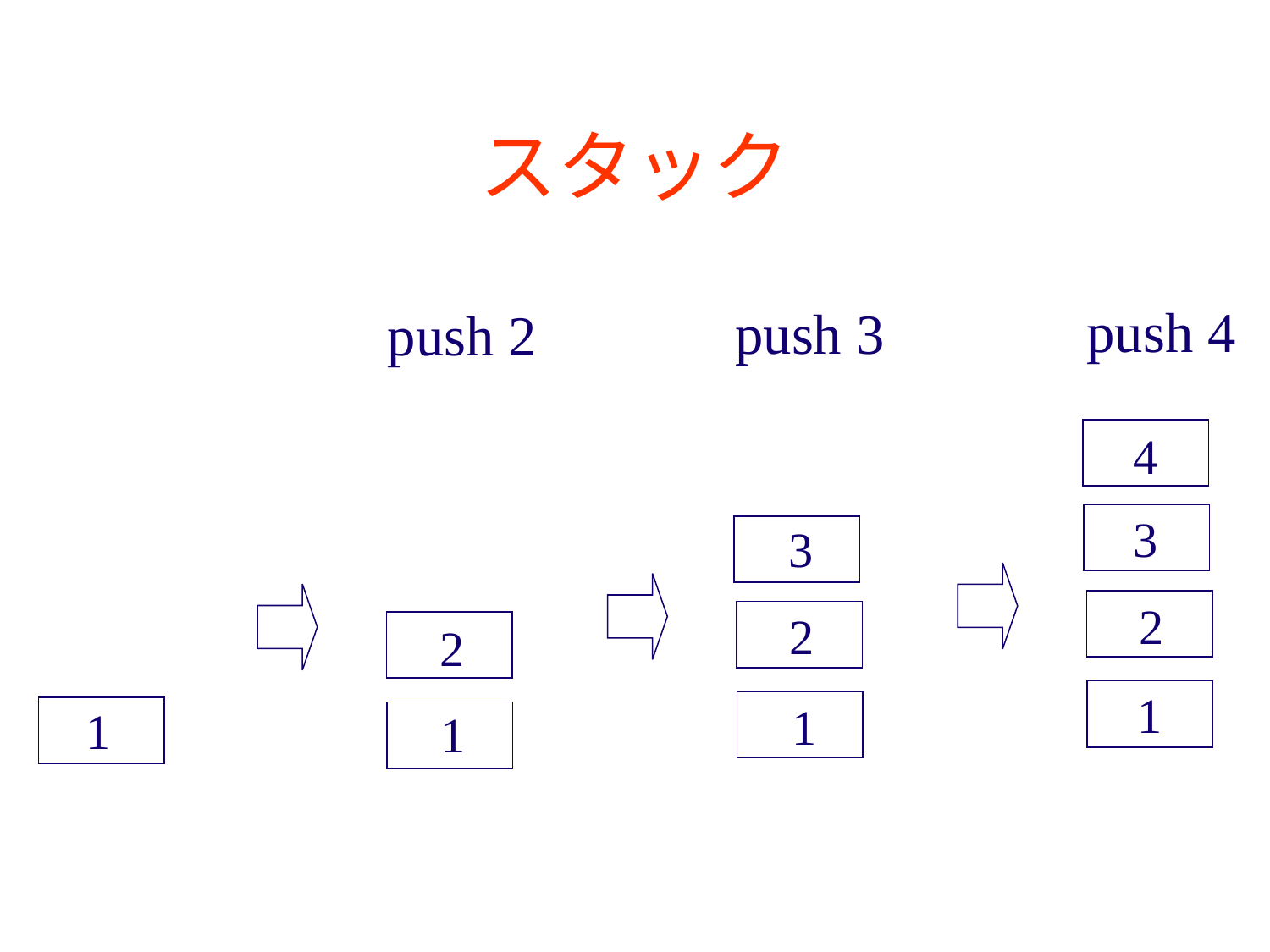

# スタック
push 4
push 3
push 2
4

3

3

2

2

2

1

1

1
1